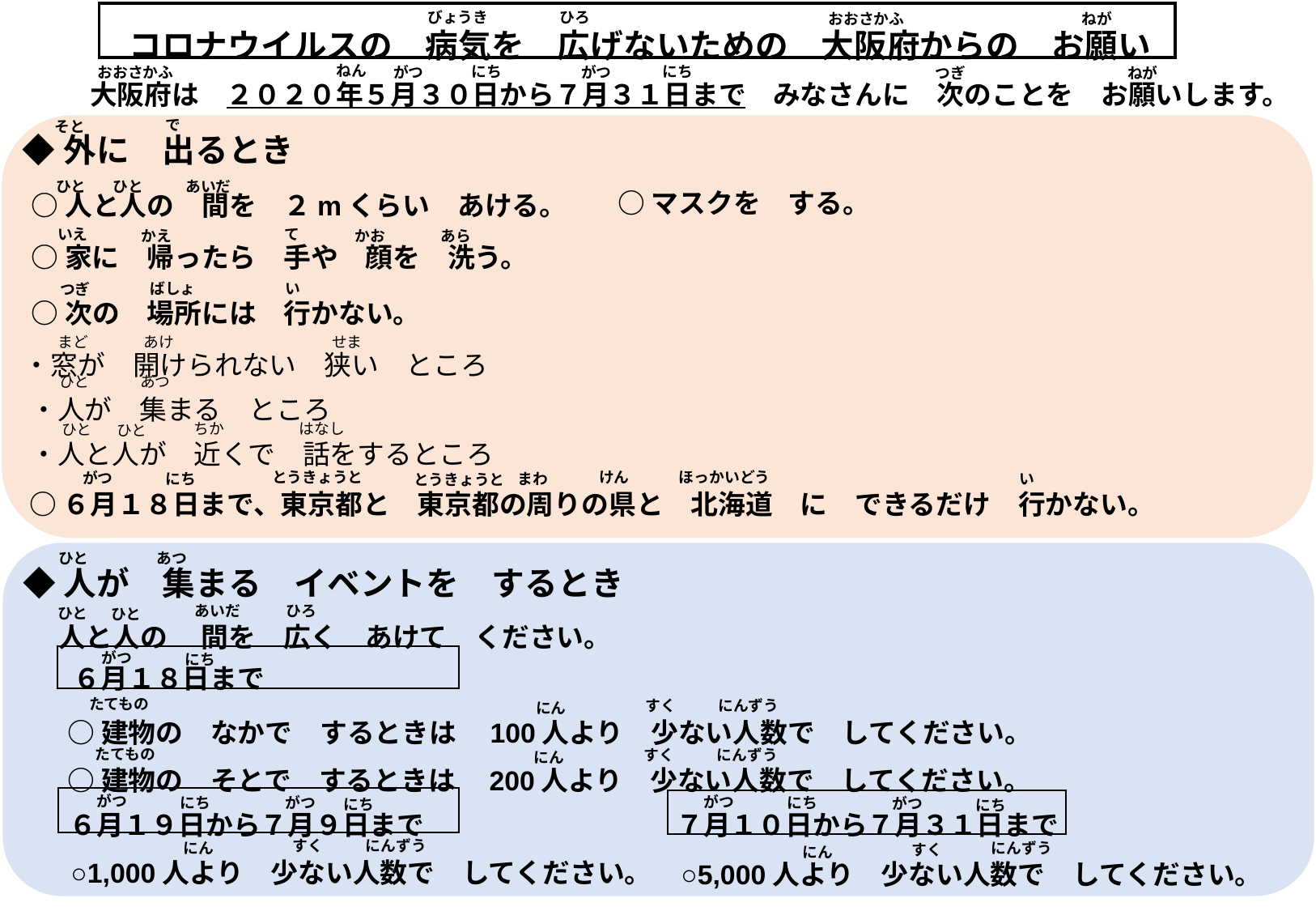

びょうき
ひろ

おおさかふ
ねが
コロナウイルスの　病気を　広げないための　大阪府からの　お願い
ねん
にち
にち
おおさかふ
がつ
がつ
つぎ
ねが
大阪府は　２０２０年５月３０日から７月３１日まで　みなさんに　次のことを　お願いします。
で
そと

◆外に　出るとき
ひと
ひと
あいだ
○マスクを　する。
○人と人の　間を　２mくらい　あける。
て
いえ
かお
あら
かえ
○家に　帰ったら　手や　顔を　洗う。
ばしょ
い
つぎ
○次の　場所には　行かない。
あけ
まど
せま
　  ・窓が　開けられない　狭い　ところ
　　・人が　集まる　ところ
　　・人と人が　近くで　話をするところ
あつ
ひと
ちか
はなし
ひと
ひと
ほっかいどう
けん
とうきょうと
がつ
まわ
い
にち
とうきょうと
○６月１８日まで、東京都と　東京都の周りの県と　北海道　に　できるだけ　行かない。

ひと
あつ
◆人が　集まる　イベントを　するとき
あいだ
ひろ
ひと
ひと
　人と人の　 間を　広く　あけて　ください。
がつ
にち

６月１８日まで
たてもの
にんずう
すく
にん
○建物の　なかで　するときは　100人より　少ない人数で　してください。
たてもの
にんずう
すく
にん
○建物の　そとで　するときは　200人より　少ない人数で　してください。
がつ
がつ
にち
がつ
にち

がつ
にち
にち

６月１９日から７月９日まで
７月１０日から７月３１日まで
にんずう
すく
にん
にんずう
すく
にん
○1,000人より　少ない人数で　してください。
○5,000人より　少ない人数で　してください。